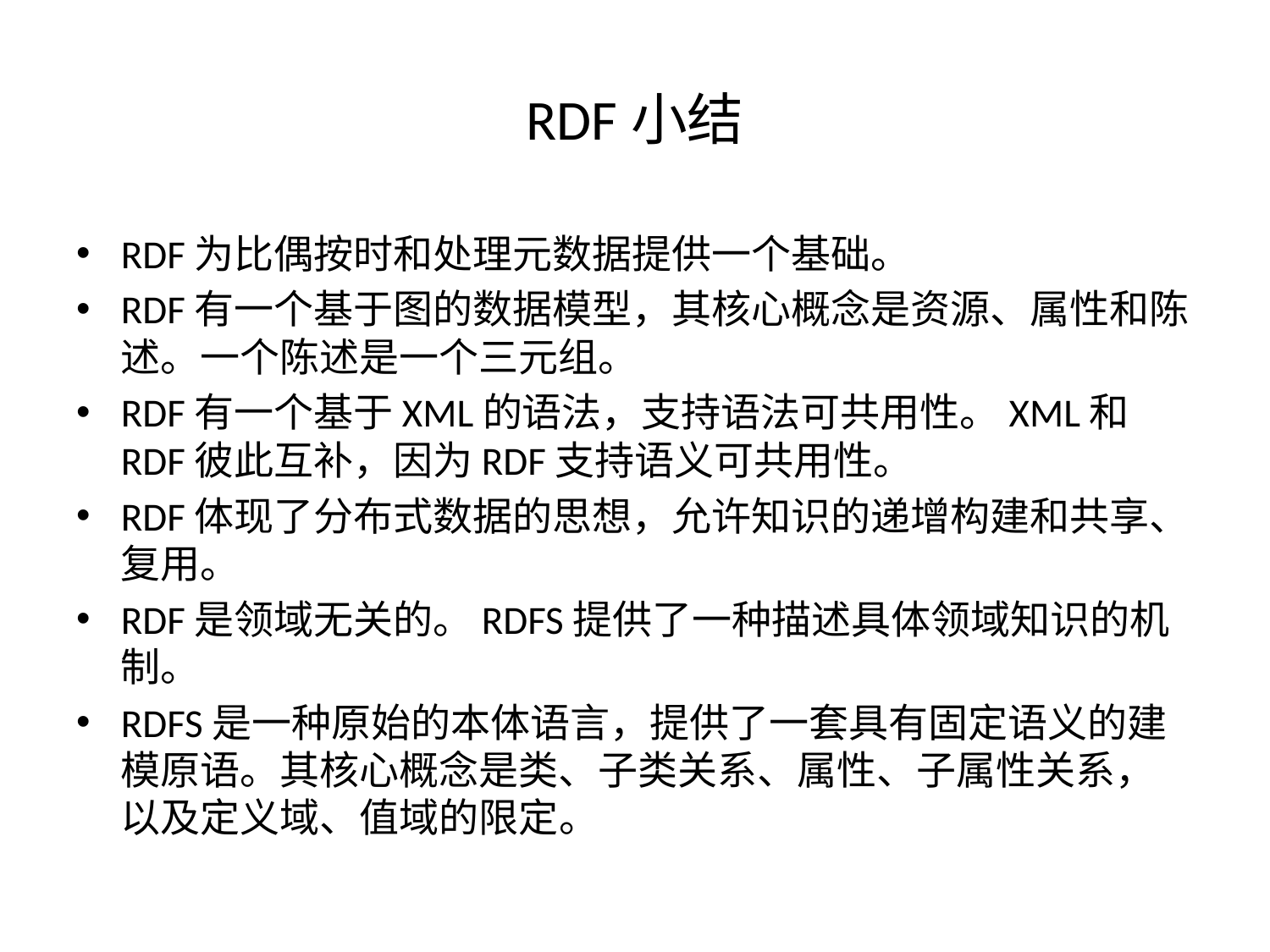

# RDF小结
RDF为比偶按时和处理元数据提供一个基础。
RDF有一个基于图的数据模型，其核心概念是资源、属性和陈述。一个陈述是一个三元组。
RDF有一个基于XML的语法，支持语法可共用性。XML和RDF彼此互补，因为RDF支持语义可共用性。
RDF体现了分布式数据的思想，允许知识的递增构建和共享、复用。
RDF是领域无关的。RDFS提供了一种描述具体领域知识的机制。
RDFS是一种原始的本体语言，提供了一套具有固定语义的建模原语。其核心概念是类、子类关系、属性、子属性关系，以及定义域、值域的限定。